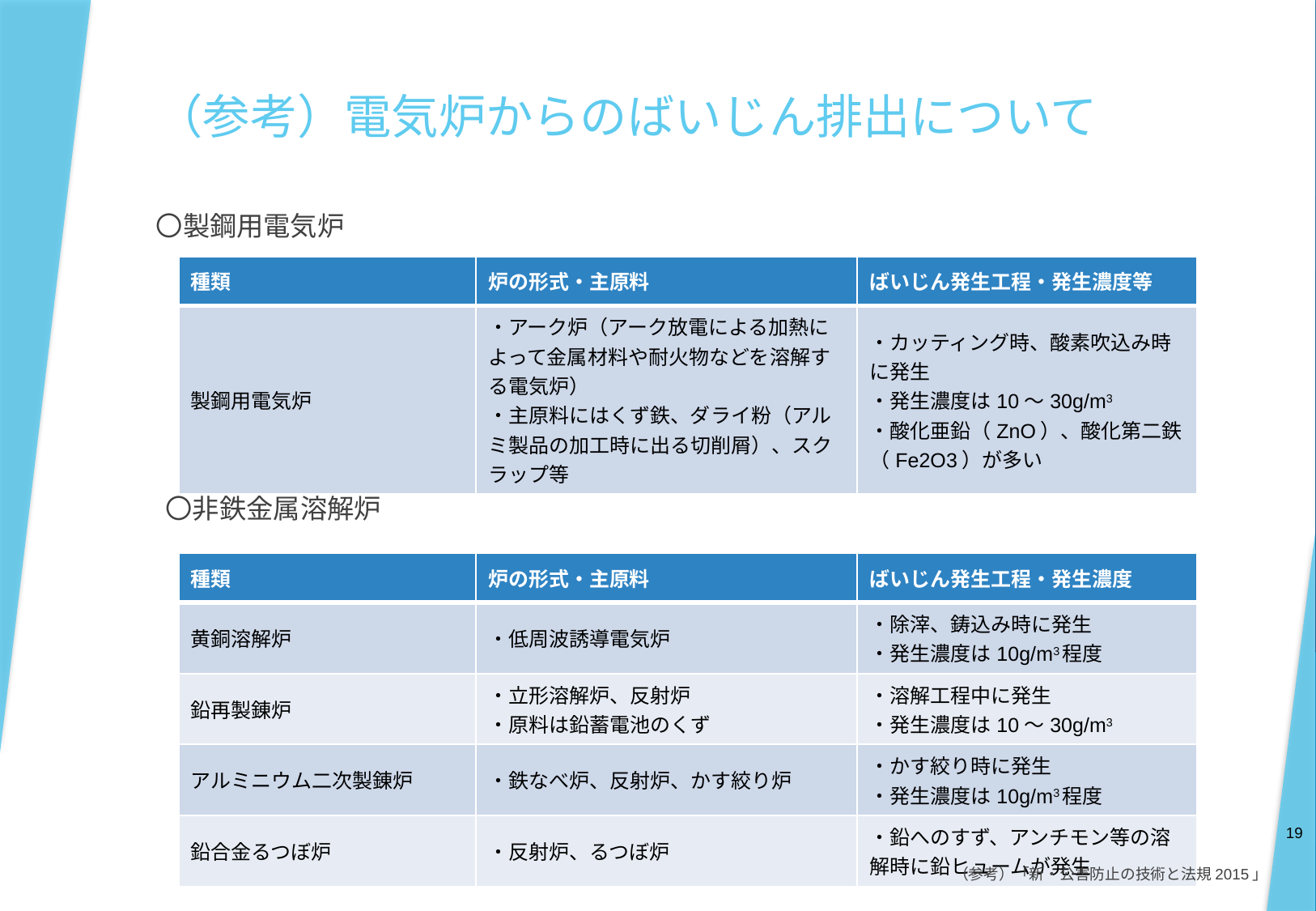

# （参考）電気炉からのばいじん排出について
〇製鋼用電気炉
| 種類 | 炉の形式・主原料 | ばいじん発生工程・発生濃度等 |
| --- | --- | --- |
| 製鋼用電気炉 | ・アーク炉（アーク放電による加熱によって金属材料や耐火物などを溶解する電気炉） ・主原料にはくず鉄、ダライ粉（アルミ製品の加工時に出る切削屑）、スクラップ等 | ・カッティング時、酸素吹込み時に発生 ・発生濃度は10～30g/m3 ・酸化亜鉛（ZnO）、酸化第二鉄（Fe2O3）が多い |
〇非鉄金属溶解炉

| 種類 | 炉の形式・主原料 | ばいじん発生工程・発生濃度 |
| --- | --- | --- |
| 黄銅溶解炉 | ・低周波誘導電気炉 | ・除滓、鋳込み時に発生 ・発生濃度は10g/m3程度 |
| 鉛再製錬炉 | ・立形溶解炉、反射炉 ・原料は鉛蓄電池のくず | ・溶解工程中に発生 ・発生濃度は10～30g/m3 |
| アルミニウム二次製錬炉 | ・鉄なべ炉、反射炉、かす絞り炉 | ・かす絞り時に発生 ・発生濃度は10g/m3程度 |
| 鉛合金るつぼ炉 | ・反射炉、るつぼ炉 | ・鉛へのすず、アンチモン等の溶解時に鉛ヒュームが発生 |
19
（参考）「新・公害防止の技術と法規2015」